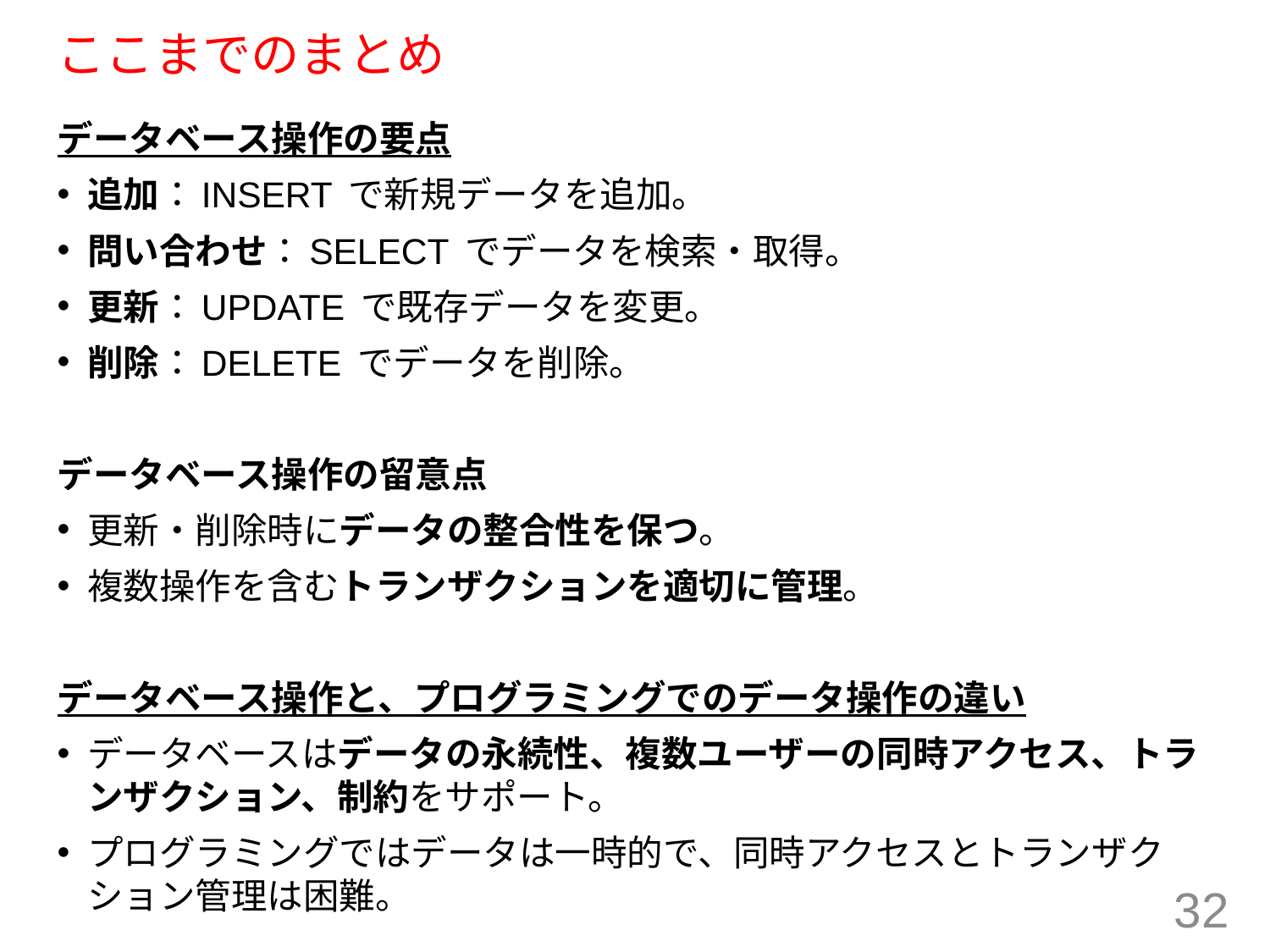

# ここまでのまとめ
データベース操作の要点
追加：INSERT で新規データを追加。
問い合わせ：SELECT でデータを検索・取得。
更新：UPDATE で既存データを変更。
削除：DELETE でデータを削除。

データベース操作の留意点
更新・削除時にデータの整合性を保つ。
複数操作を含むトランザクションを適切に管理。

データベース操作と、プログラミングでのデータ操作の違い
データベースはデータの永続性、複数ユーザーの同時アクセス、トランザクション、制約をサポート。
プログラミングではデータは一時的で、同時アクセスとトランザクション管理は困難。
32